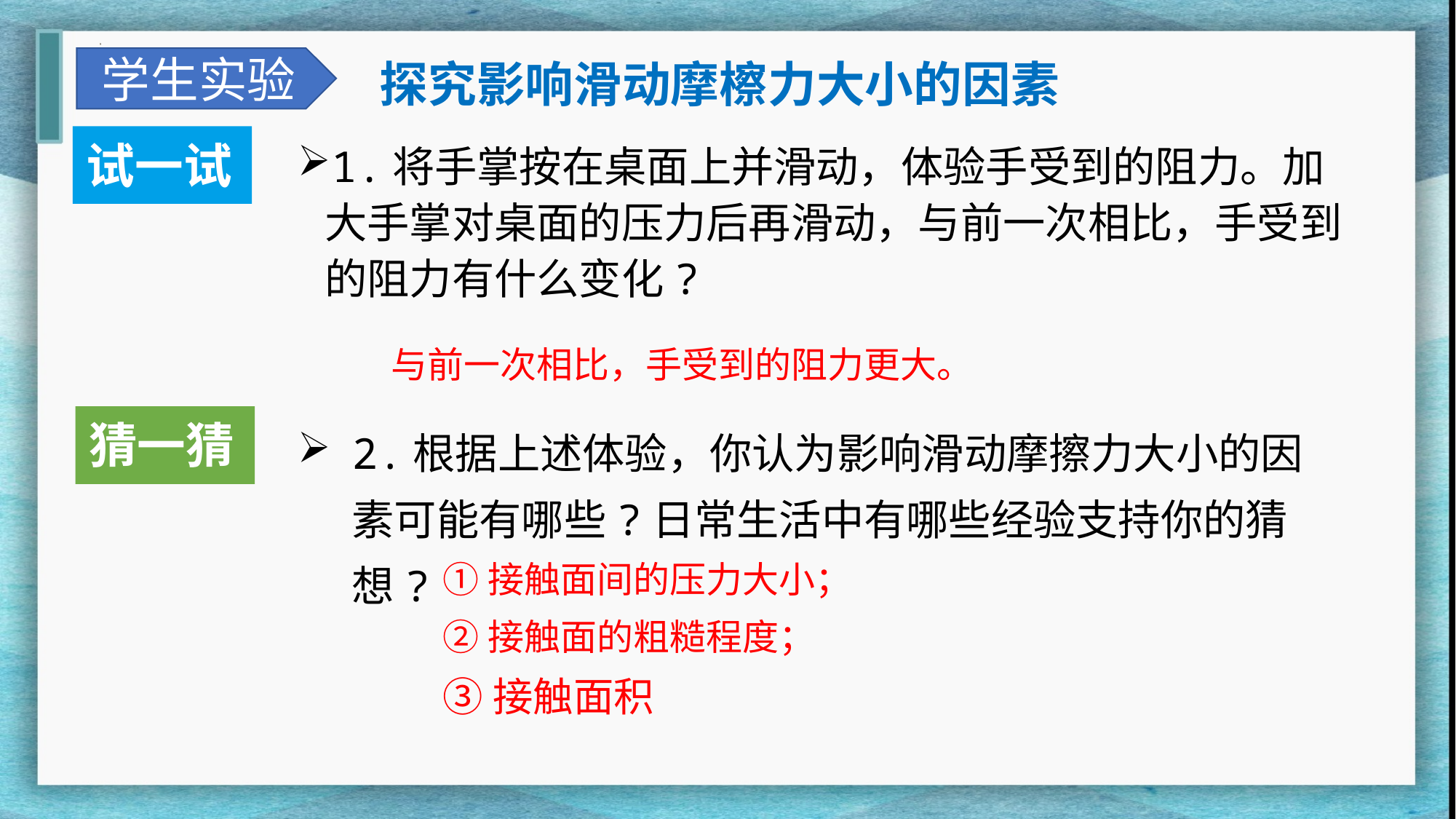

学生实验
 探究影响滑动摩檫力大小的因素

试一试
1.将手掌按在桌面上并滑动，体验手受到的阻力。加大手掌对桌面的压力后再滑动，与前一次相比，手受到的阻力有什么变化?

与前一次相比，手受到的阻力更大。

猜一猜
2.根据上述体验，你认为影响滑动摩擦力大小的因素可能有哪些?日常生活中有哪些经验支持你的猜想?
①接触面间的压力大小；
②接触面的粗糙程度；
③接触面积